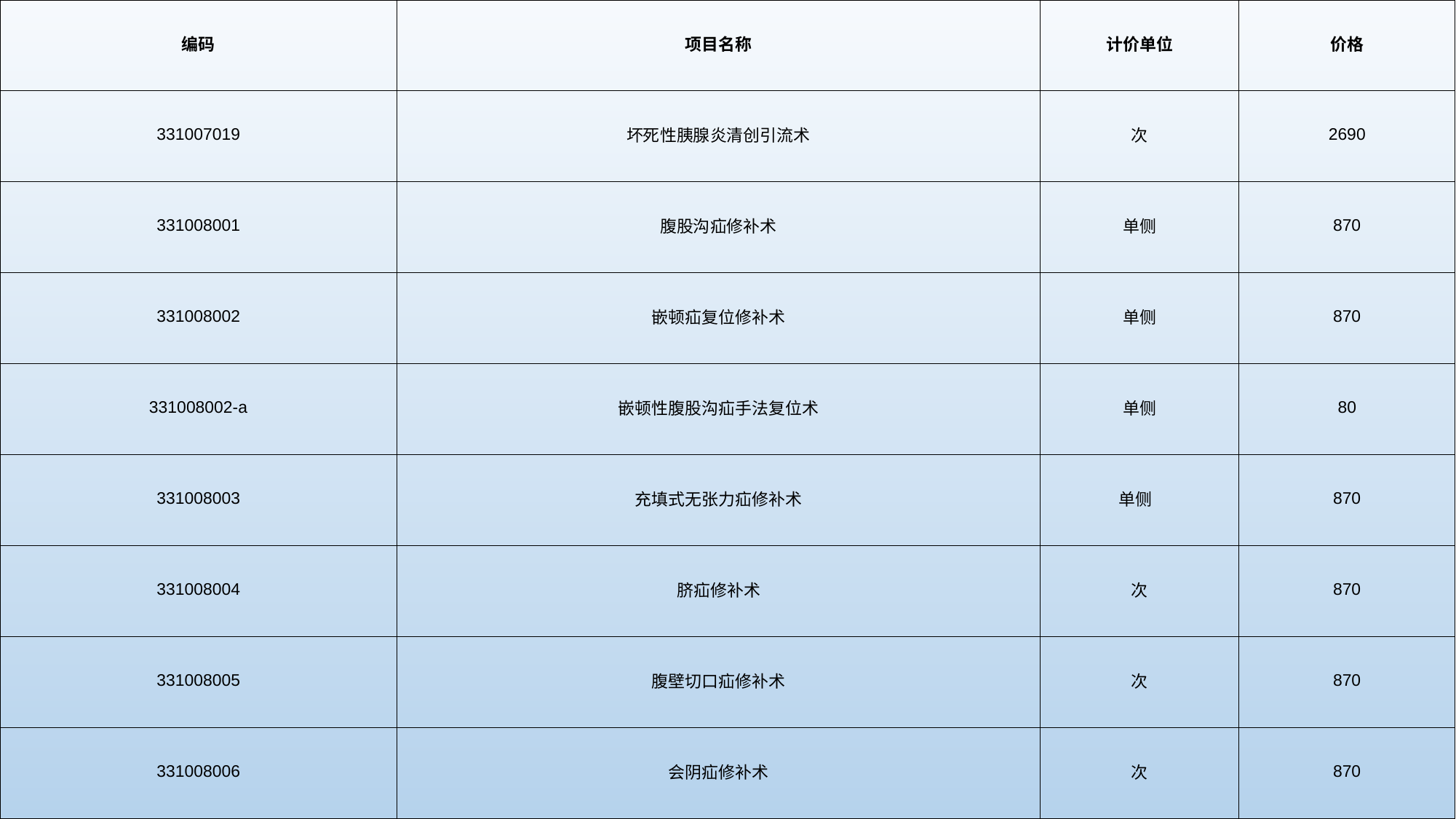

| 编码 | 项目名称 | 计价单位 | 价格 |
| --- | --- | --- | --- |
| 331007019 | 坏死性胰腺炎清创引流术 | 次 | 2690 |
| 331008001 | 腹股沟疝修补术 | 单侧 | 870 |
| 331008002 | 嵌顿疝复位修补术 | 单侧 | 870 |
| 331008002-a | 嵌顿性腹股沟疝手法复位术 | 单侧 | 80 |
| 331008003 | 充填式无张力疝修补术 | 单侧 | 870 |
| 331008004 | 脐疝修补术 | 次 | 870 |
| 331008005 | 腹壁切口疝修补术 | 次 | 870 |
| 331008006 | 会阴疝修补术 | 次 | 870 |